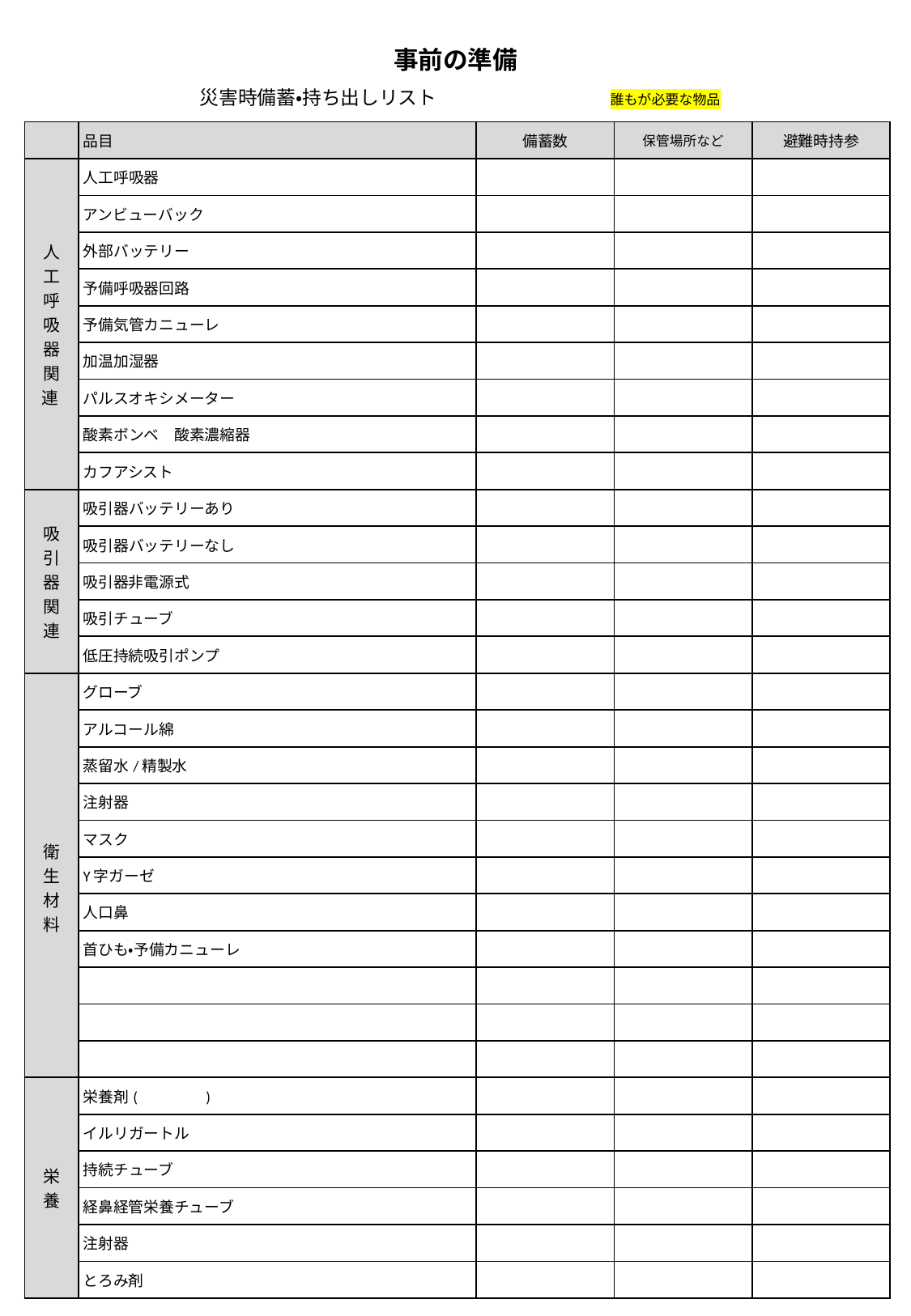

事前の準備
　　災害時備蓄・持ち出しリスト　　　　　　　　　誰もが必要な物品
|  | 品目 | 備蓄数 | 保管場所など | 避難時持参 |
| --- | --- | --- | --- | --- |
| 人工呼吸器関連 | 人工呼吸器 |  |  |  |
|  | アンビューバック |  |  |  |
|  | 外部バッテリー |  |  |  |
|  | 予備呼吸器回路 |  |  |  |
|  | 予備気管カニューレ |  |  |  |
|  | 加温加湿器 |  |  |  |
|  | パルスオキシメーター |  |  |  |
|  | 酸素ボンベ　酸素濃縮器 |  |  |  |
|  | カフアシスト |  |  |  |
| 吸引器関連 | 吸引器バッテリーあり |  |  |  |
|  | 吸引器バッテリーなし |  |  |  |
|  | 吸引器非電源式 |  |  |  |
|  | 吸引チューブ |  |  |  |
|  | 低圧持続吸引ポンプ |  |  |  |
| 衛生材料 | グローブ |  |  |  |
|  | アルコール綿 |  |  |  |
|  | 蒸留水/精製水 |  |  |  |
|  | 注射器 |  |  |  |
|  | マスク |  |  |  |
|  | Y字ガーゼ |  |  |  |
|  | 人口鼻 |  |  |  |
|  | 首ひも・予備カニューレ |  |  |  |
|  |  |  |  |  |
|  |  |  |  |  |
|  |  |  |  |  |
| 栄養 | 栄養剤(　　　　) |  |  |  |
|  | イルリガートル |  |  |  |
|  | 持続チューブ |  |  |  |
|  | 経鼻経管栄養チューブ |  |  |  |
|  | 注射器 |  |  |  |
|  | とろみ剤 |  |  |  |